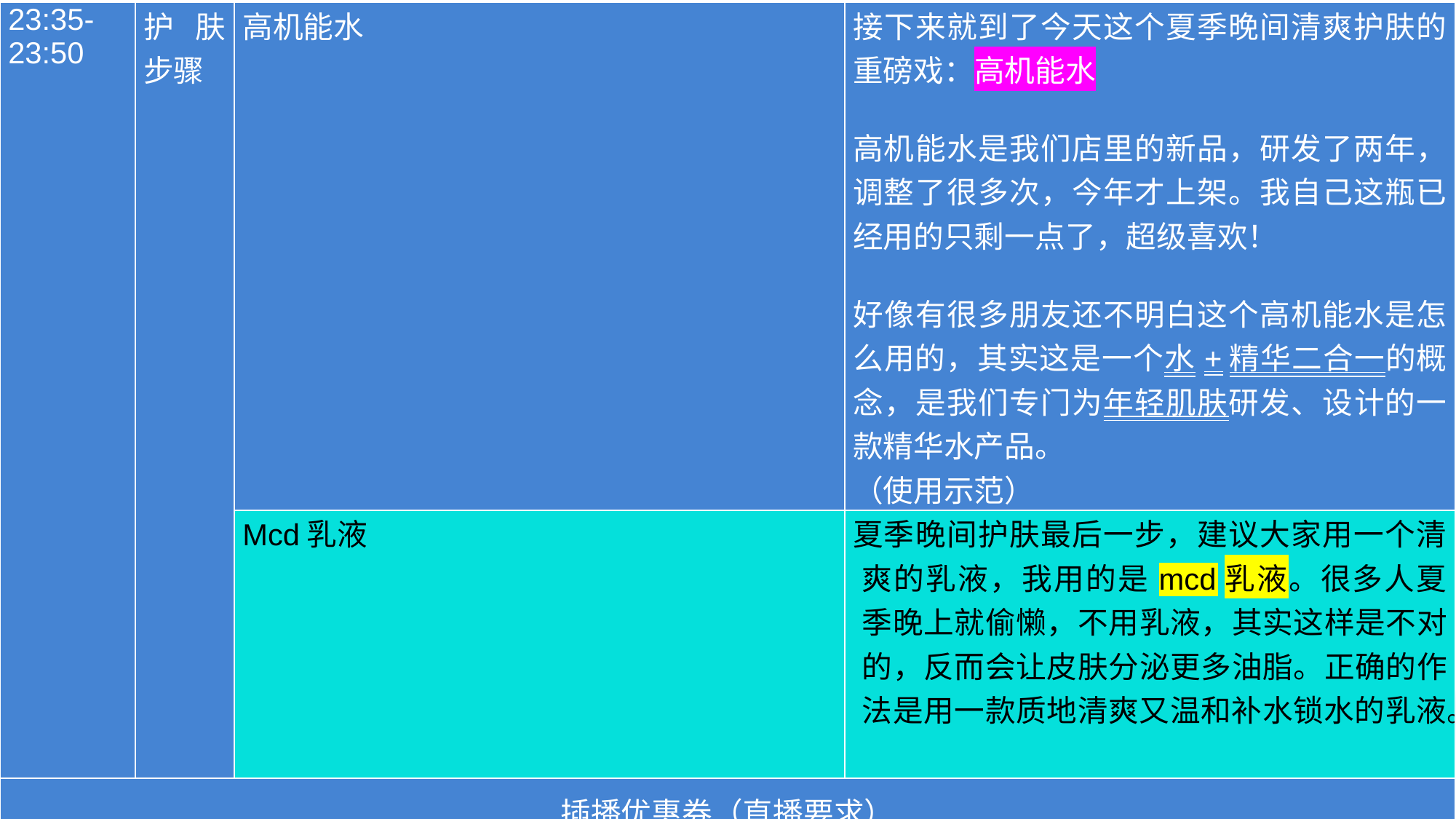

| 23:35-23:50 | 护肤步骤 | 高机能水 | 接下来就到了今天这个夏季晚间清爽护肤的重磅戏：高机能水 高机能水是我们店里的新品，研发了两年，调整了很多次，今年才上架。我自己这瓶已经用的只剩一点了，超级喜欢！ 好像有很多朋友还不明白这个高机能水是怎么用的，其实这是一个水+精华二合一的概念，是我们专门为年轻肌肤研发、设计的一款精华水产品。 （使用示范） |
| --- | --- | --- | --- |
|  |  | Mcd乳液 | 夏季晚间护肤最后一步，建议大家用一个清爽的乳液，我用的是mcd乳液。很多人夏季晚上就偷懒，不用乳液，其实这样是不对的，反而会让皮肤分泌更多油脂。正确的作法是用一款质地清爽又温和补水锁水的乳液。 |
| 插播优惠券（直播要求） |  |  |  |